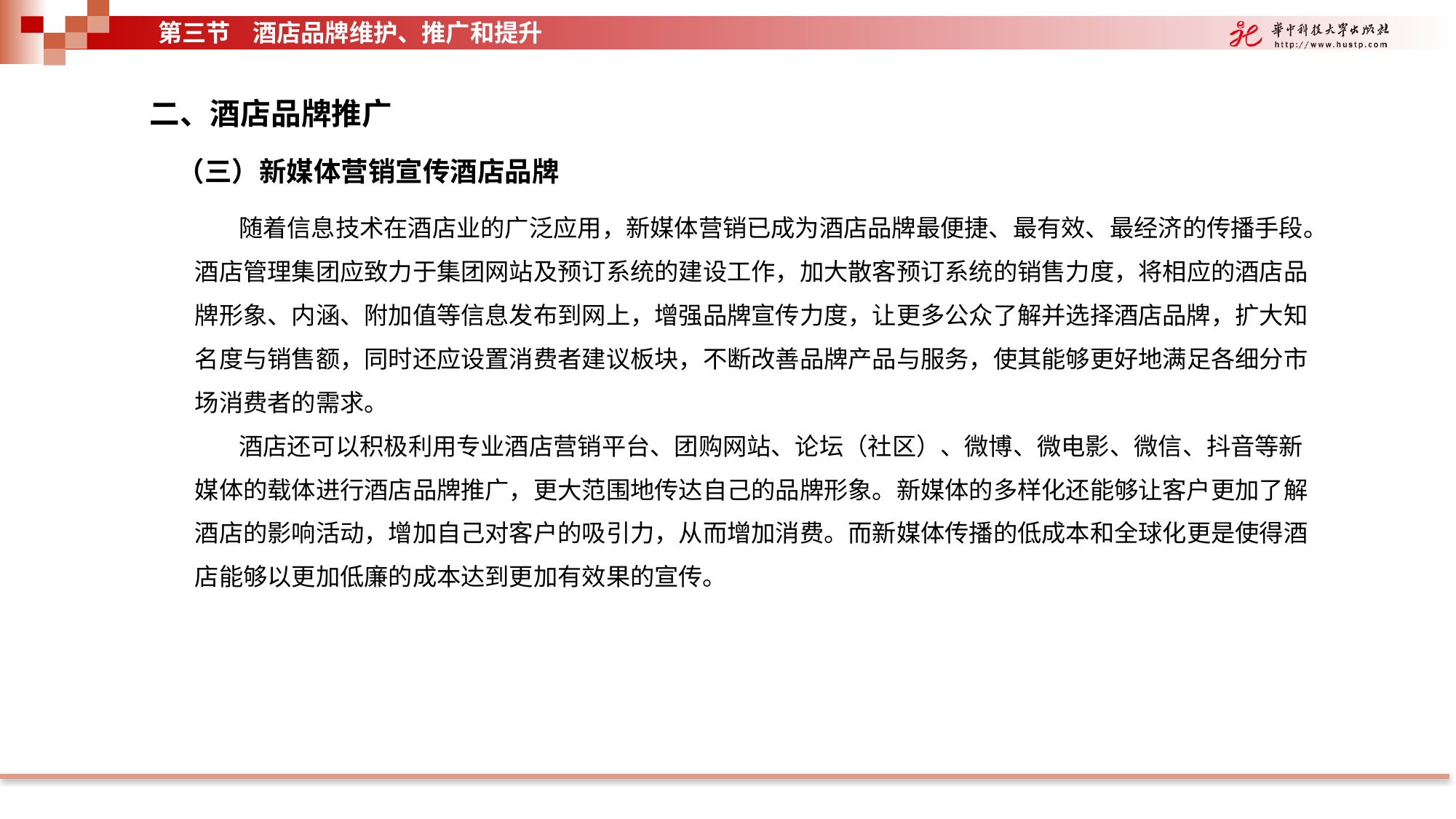

第三节    酒店品牌维护、推广和提升
二、酒店品牌推广
（三）新媒体营销宣传酒店品牌
       随着信息技术在酒店业的广泛应用，新媒体营销已成为酒店品牌最便捷、最有效、最经济的传播手段。酒店管理集团应致力于集团网站及预订系统的建设工作，加大散客预订系统的销售力度，将相应的酒店品牌形象、内涵、附加值等信息发布到网上，增强品牌宣传力度，让更多公众了解并选择酒店品牌，扩大知名度与销售额，同时还应设置消费者建议板块，不断改善品牌产品与服务，使其能够更好地满足各细分市场消费者的需求。
       酒店还可以积极利用专业酒店营销平台、团购网站、论坛（社区）、微博、微电影、微信、抖音等新媒体的载体进行酒店品牌推广，更大范围地传达自己的品牌形象。新媒体的多样化还能够让客户更加了解酒店的影响活动，增加自己对客户的吸引力，从而增加消费。而新媒体传播的低成本和全球化更是使得酒店能够以更加低廉的成本达到更加有效果的宣传。